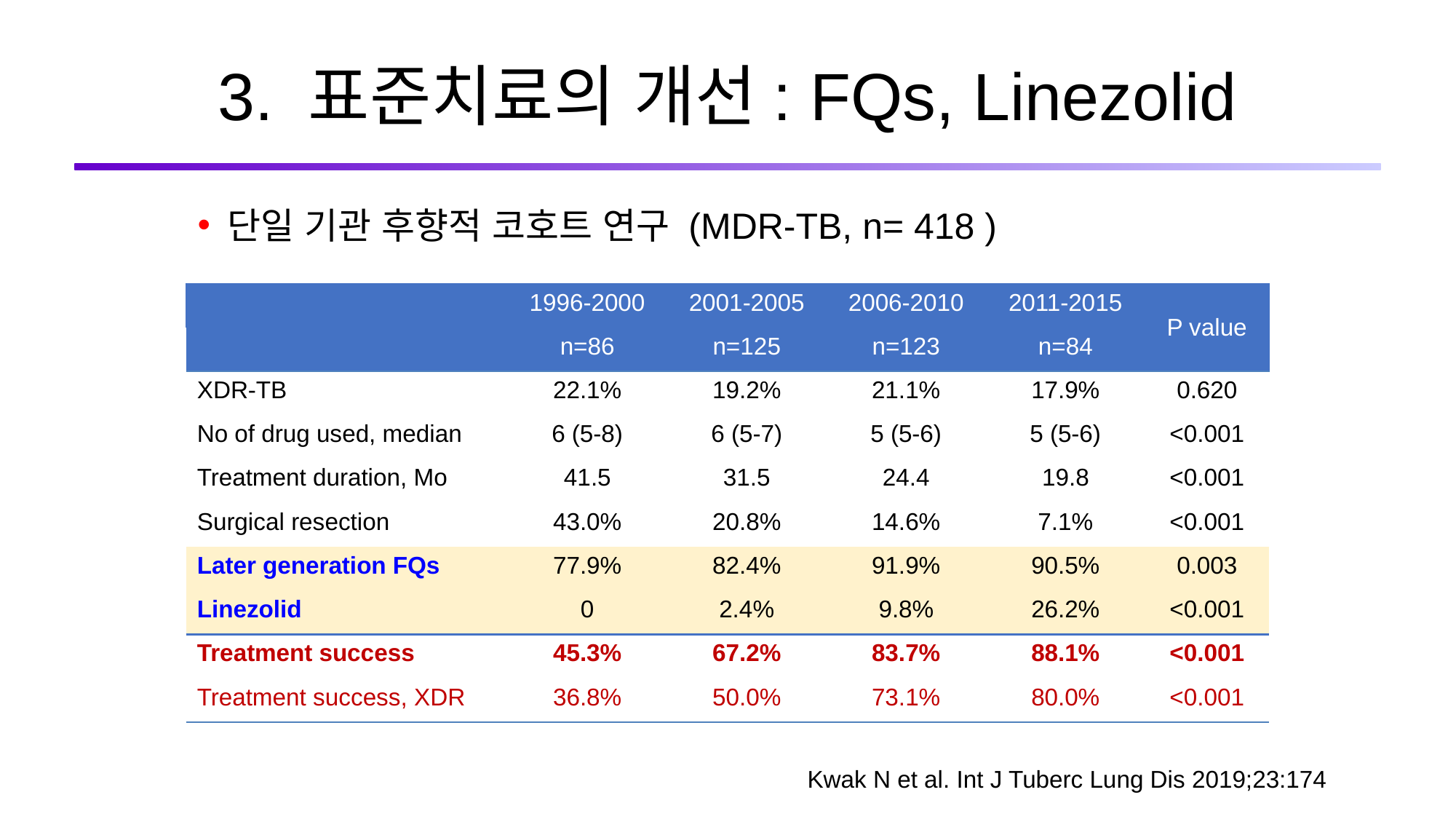

# 3. 표준치료의 개선: FQs, Linezolid

 단일 기관 후향적 코호트 연구 (MDR-TB, n= 418 )
|  | 1996-2000 | 2001-2005 | 2006-2010 | 2011-2015 | P value |
| --- | --- | --- | --- | --- | --- |
|  | n=86 | n=125 | n=123 | n=84 |  |
| XDR-TB | 22.1% | 19.2% | 21.1% | 17.9% | 0.620 |
| No of drug used, median | 6 (5-8) | 6 (5-7) | 5 (5-6) | 5 (5-6) | <0.001 |
| Treatment duration, Mo | 41.5 | 31.5 | 24.4 | 19.8 | <0.001 |
| Surgical resection | 43.0% | 20.8% | 14.6% | 7.1% | <0.001 |
| Later generation FQs | 77.9% | 82.4% | 91.9% | 90.5% | 0.003 |
| Linezolid | 0 | 2.4% | 9.8% | 26.2% | <0.001 |
| Treatment success | 45.3% | 67.2% | 83.7% | 88.1% | <0.001 |
| Treatment success, XDR | 36.8% | 50.0% | 73.1% | 80.0% | <0.001 |
Kwak N et al. Int J Tuberc Lung Dis 2019;23:174